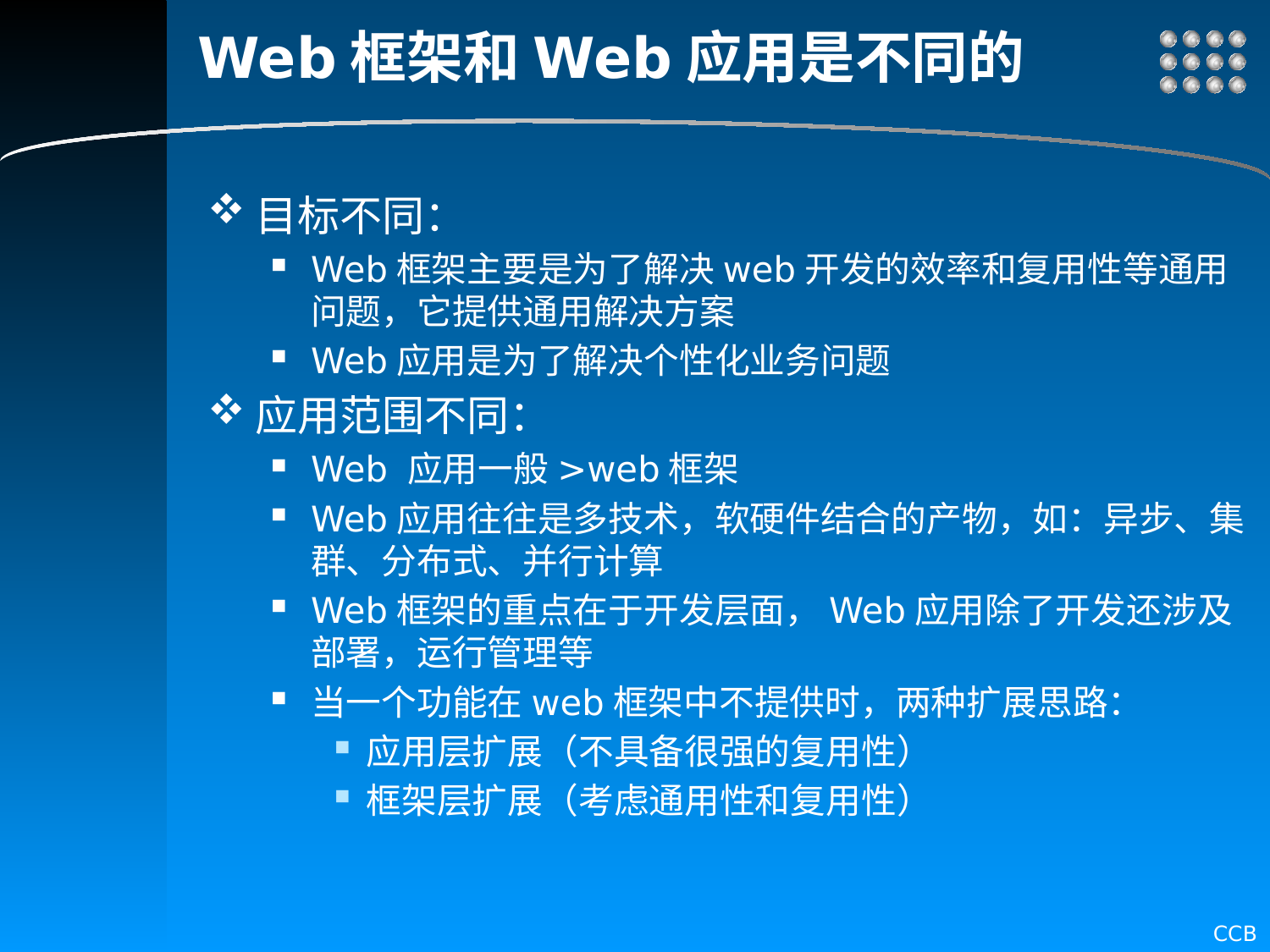

# Web框架和Web应用是不同的
目标不同：
Web框架主要是为了解决web开发的效率和复用性等通用问题，它提供通用解决方案
Web应用是为了解决个性化业务问题
应用范围不同：
Web 应用一般>web框架
Web应用往往是多技术，软硬件结合的产物，如：异步、集群、分布式、并行计算
Web框架的重点在于开发层面，Web应用除了开发还涉及部署，运行管理等
当一个功能在web框架中不提供时，两种扩展思路：
应用层扩展（不具备很强的复用性）
框架层扩展（考虑通用性和复用性）